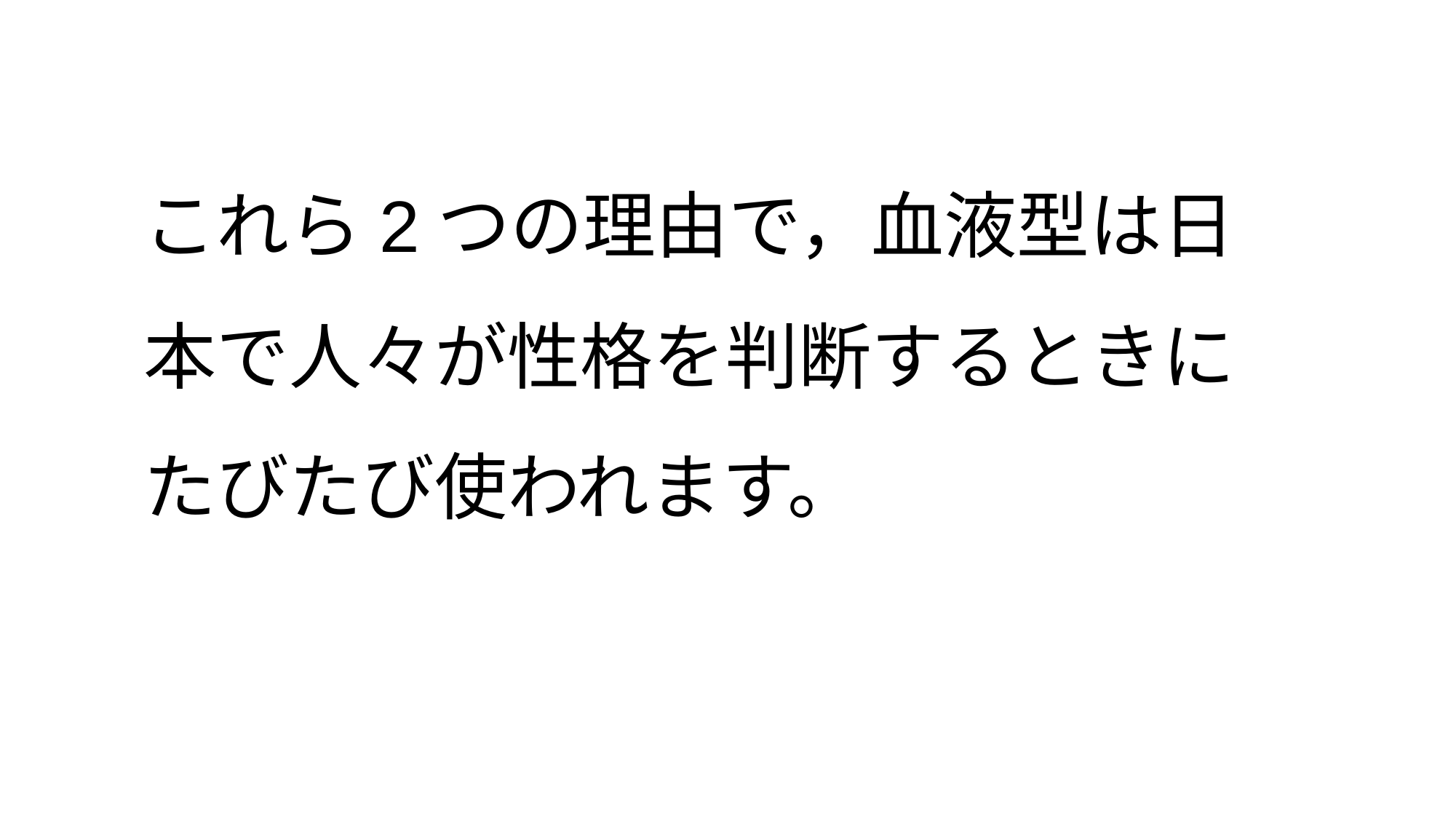

これら2つの理由で，血液型は日本で人々が性格を判断するときにたびたび使われます。